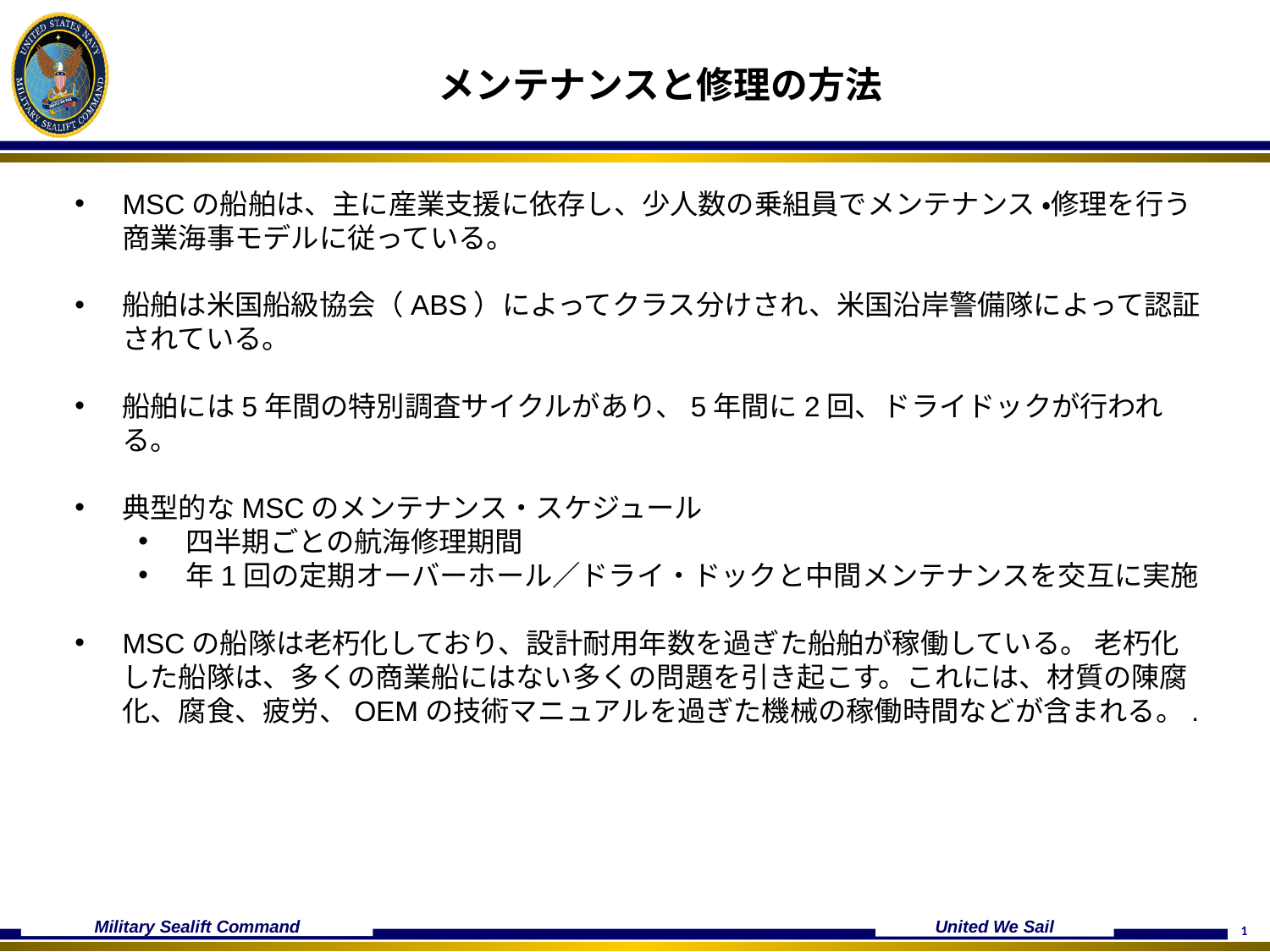

# メンテナンスと修理の方法
MSCの船舶は、主に産業支援に依存し、少人数の乗組員でメンテナンス ・修理を行う商業海事モデルに従っている。

船舶は米国船級協会（ABS）によってクラス分けされ、米国沿岸警備隊によって認証されている。

船舶には5年間の特別調査サイクルがあり、5年間に2回、ドライドックが行われる。

典型的なMSCのメンテナンス・スケジュール
四半期ごとの航海修理期間
年1回の定期オーバーホール／ドライ・ドックと中間メンテナンスを交互に実施

MSCの船隊は老朽化しており、設計耐用年数を過ぎた船舶が稼働している。 老朽化した船隊は、多くの商業船にはない多くの問題を引き起こす。これには、材質の陳腐化、腐食、疲労、OEMの技術マニュアルを過ぎた機械の稼働時間などが含まれる。.